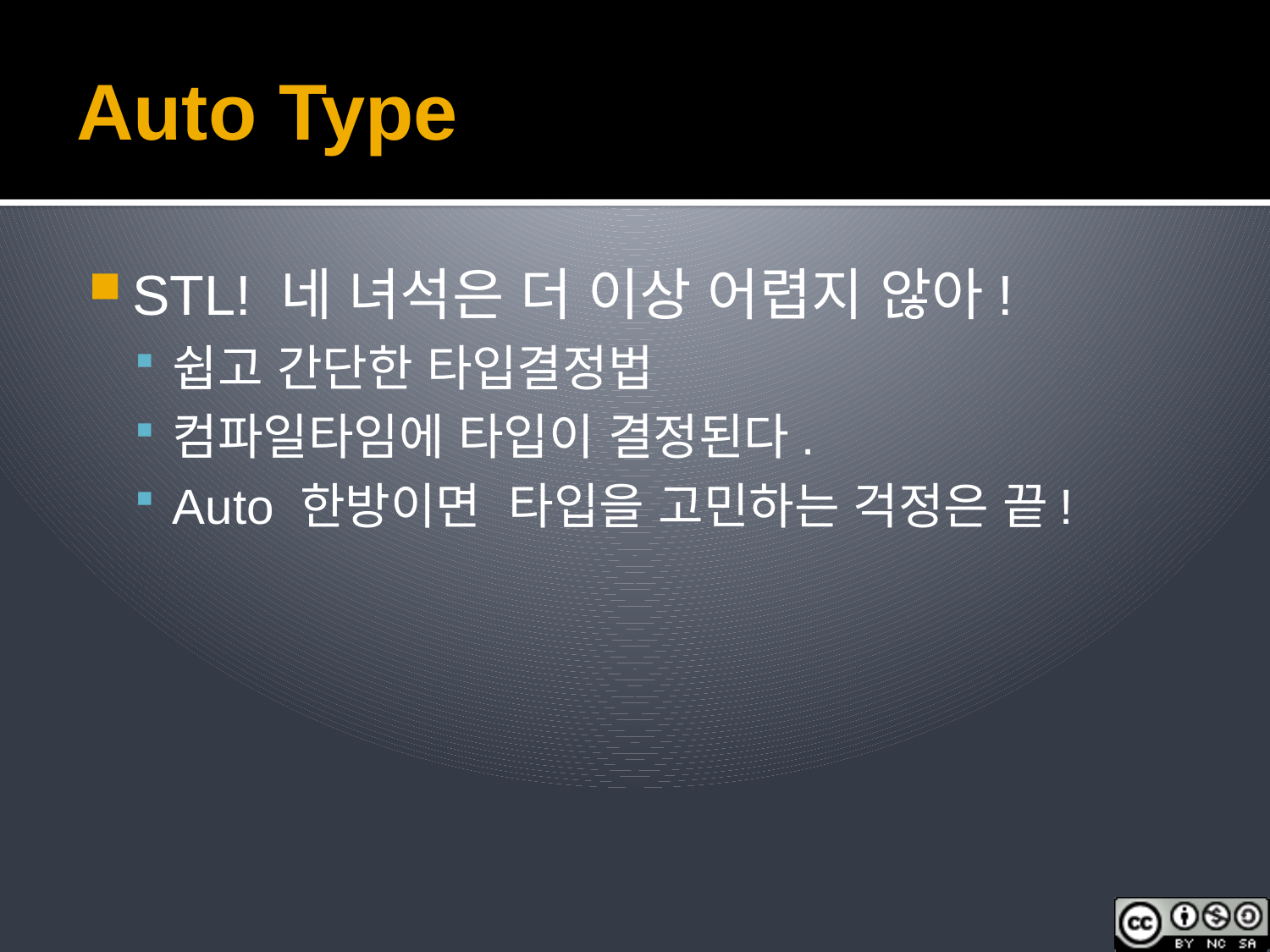

# Auto Type
STL! 네 녀석은 더 이상 어렵지 않아!
쉽고 간단한 타입결정법
컴파일타임에 타입이 결정된다.
Auto 한방이면  타입을 고민하는 걱정은 끝!